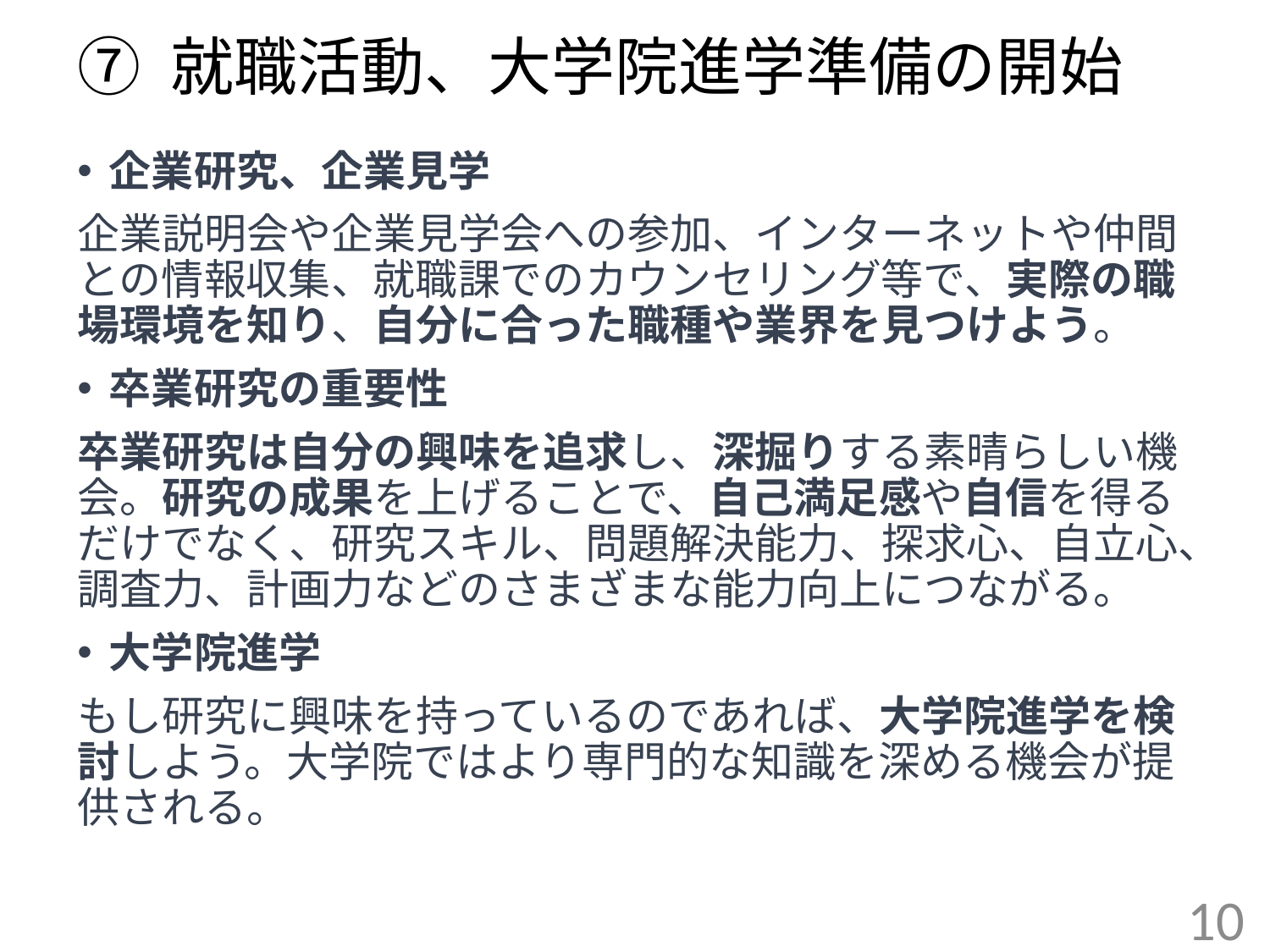

# ⑦ 就職活動、大学院進学準備の開始
企業研究、企業見学
企業説明会や企業見学会への参加、インターネットや仲間との情報収集、就職課でのカウンセリング等で、実際の職場環境を知り、自分に合った職種や業界を見つけよう。
卒業研究の重要性
卒業研究は自分の興味を追求し、深掘りする素晴らしい機会。研究の成果を上げることで、自己満足感や自信を得るだけでなく、研究スキル、問題解決能力、探求心、自立心、調査力、計画力などのさまざまな能力向上につながる。
大学院進学
もし研究に興味を持っているのであれば、大学院進学を検討しよう。大学院ではより専門的な知識を深める機会が提供される。

10